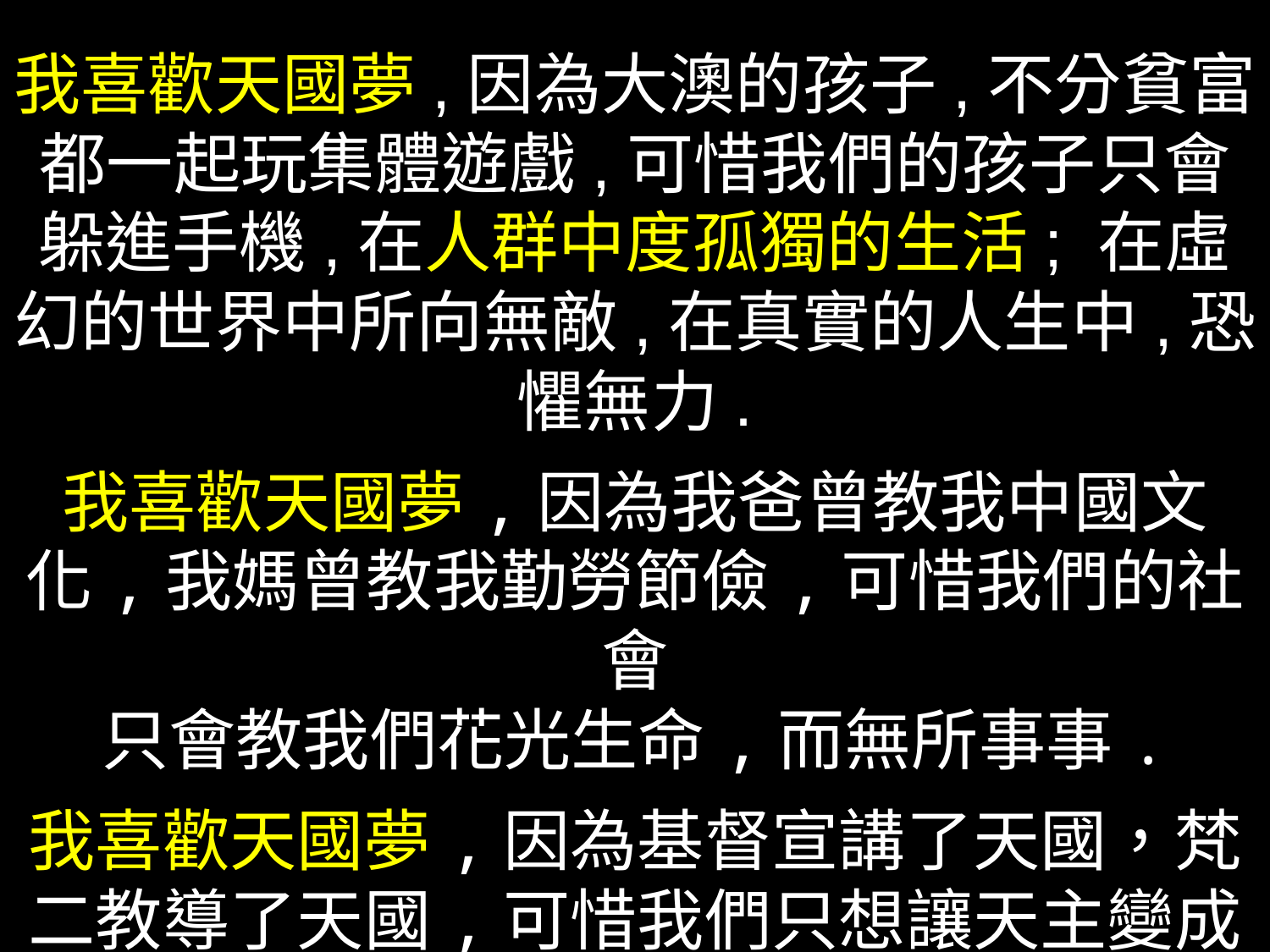

我喜歡天國夢,因為大澳的孩子,不分貧富都一起玩集體遊戲,可惜我們的孩子只會躲進手機,在人群中度孤獨的生活; 在虛幻的世界中所向無敵,在真實的人生中,恐懼無力.
我喜歡天國夢,因為我爸曾教我中國文化,我媽曾教我勤勞節儉,可惜我們的社會
只會教我們花光生命,而無所事事.
我喜歡天國夢,因為基督宣講了天國，梵二教導了天國,可惜我們只想讓天主變成
有求必應的神,讓我們可以不勞而獲.